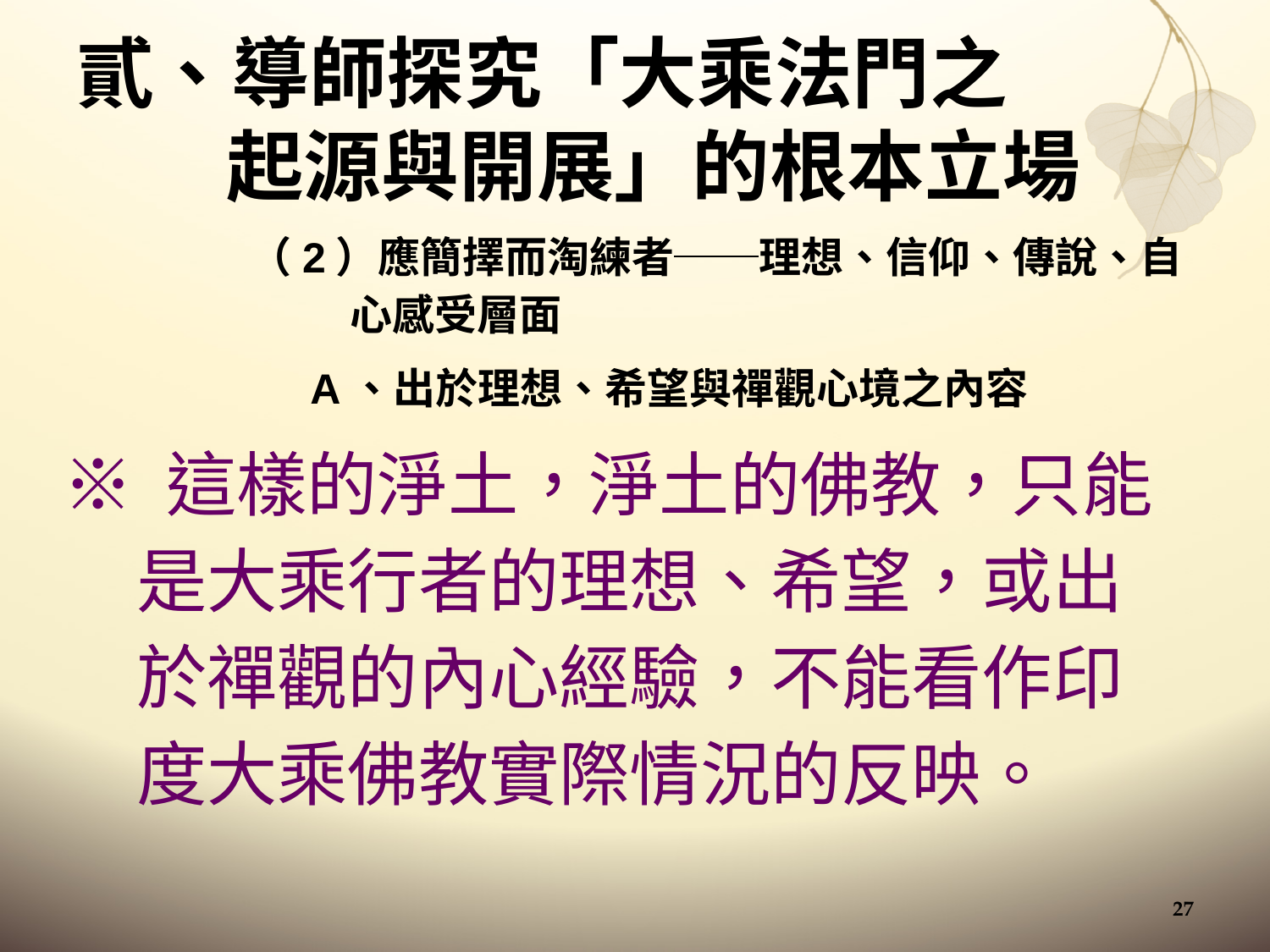

# 貳、導師探究「大乘法門之起源與開展」的根本立場
（2）應簡擇而淘練者──理想、信仰、傳說、自心感受層面
 A、出於理想、希望與禪觀心境之內容
※ 這樣的淨土，淨土的佛教，只能是大乘行者的理想、希望，或出於禪觀的內心經驗，不能看作印度大乘佛教實際情況的反映。

27